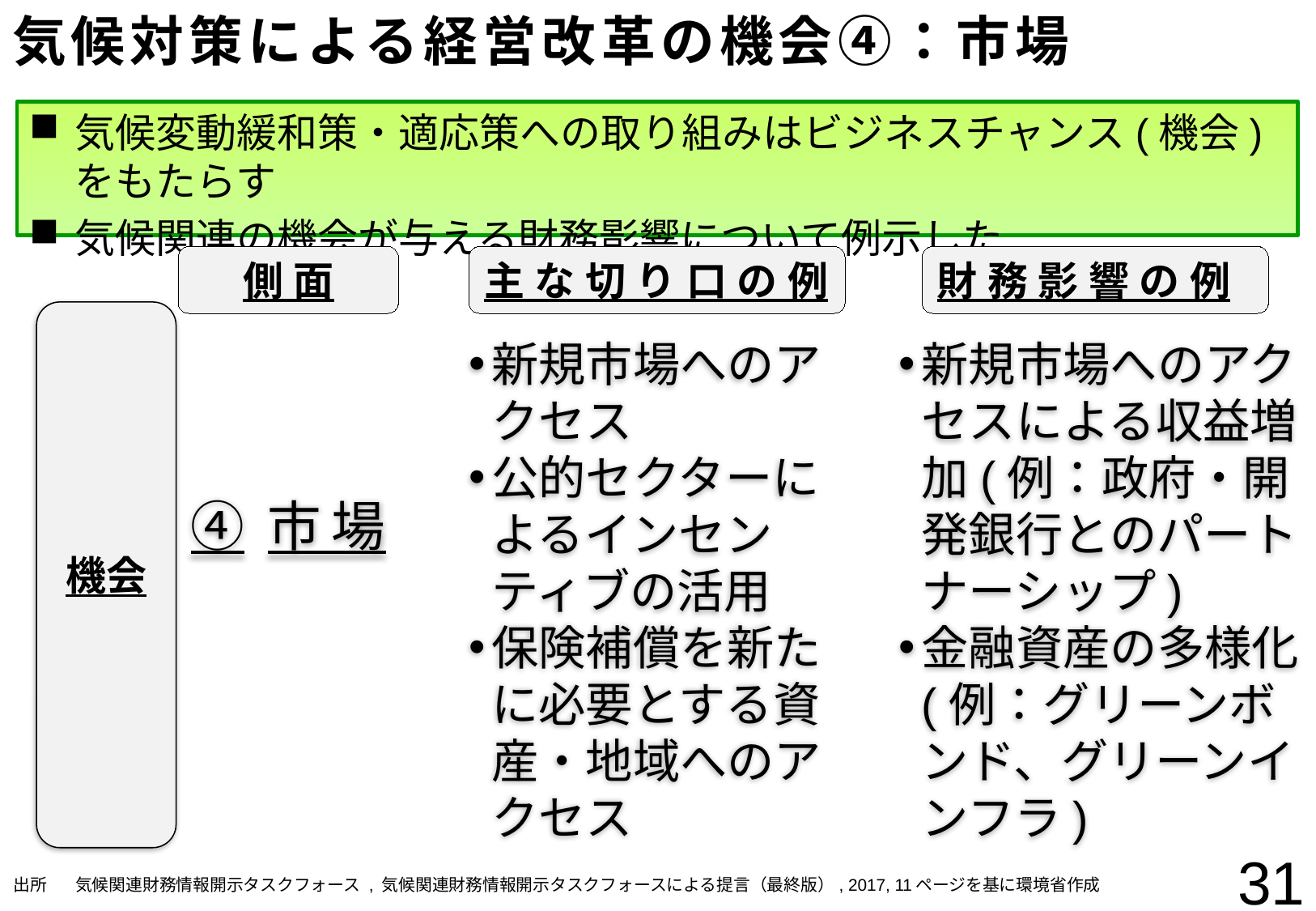

# 気候対策による経営改革の機会④：市場
気候変動緩和策・適応策への取り組みはビジネスチャンス(機会)をもたらす
気候関連の機会が与える財務影響について例示した
側面
主な切り口の例
財務影響の例
機会
④市場
新規市場へのアクセス
公的セクターによるインセンティブの活用
保険補償を新たに必要とする資産・地域へのアクセス
新規市場へのアクセスによる収益増加(例：政府・開発銀行とのパートナーシップ)
金融資産の多様化(例：グリーンボンド、グリーンインフラ)
31
| 出所 | 気候関連財務情報開示タスクフォース , 気候関連財務情報開示タスクフォースによる提言（最終版）, 2017, 11ページを基に環境省作成 |
| --- | --- |